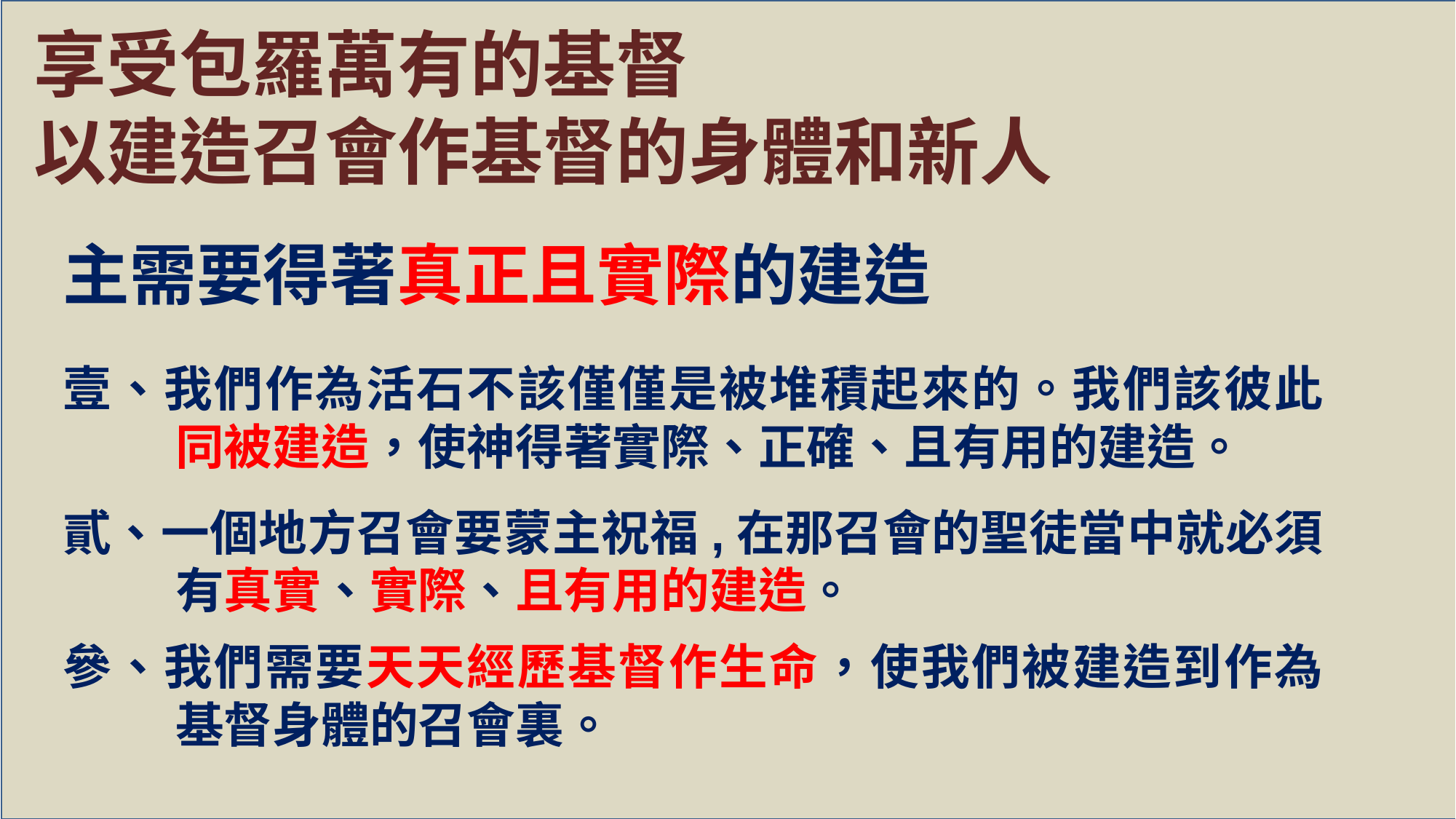

享受包羅萬有的基督
以建造召會作基督的身體和新人
主需要得著真正且實際的建造
壹、我們作為活石不該僅僅是被堆積起來的。我們該彼此同被建造，使神得著實際、正確、且有用的建造。
貳、一個地方召會要蒙主祝福,在那召會的聖徒當中就必須有真實、實際、且有用的建造。
參、我們需要天天經歷基督作生命，使我們被建造到作為基督身體的召會裏。